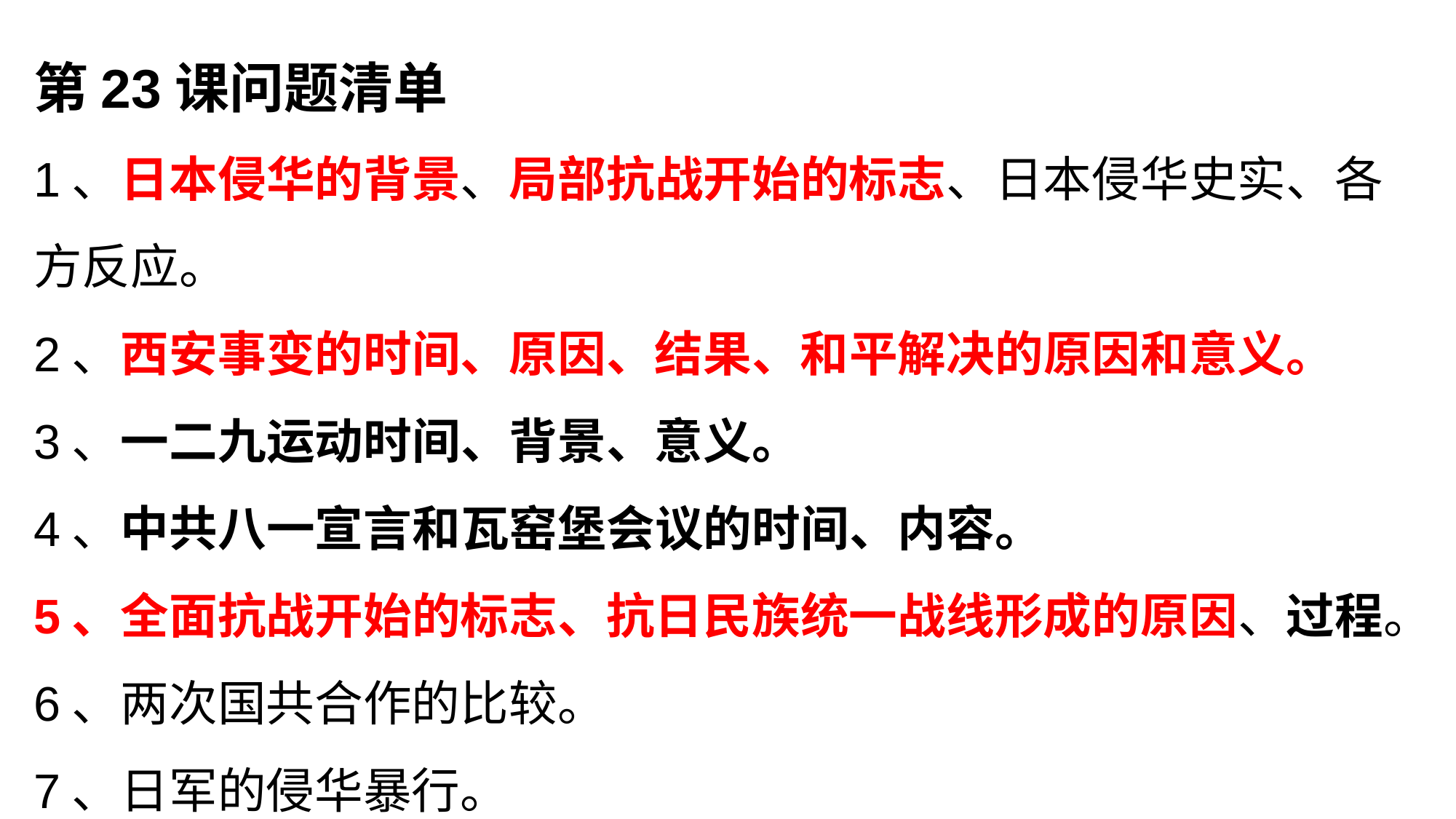

第23课问题清单
1、日本侵华的背景、局部抗战开始的标志、日本侵华史实、各方反应。
2、西安事变的时间、原因、结果、和平解决的原因和意义。
3、一二九运动时间、背景、意义。
4、中共八一宣言和瓦窑堡会议的时间、内容。
5、全面抗战开始的标志、抗日民族统一战线形成的原因、过程。
6、两次国共合作的比较。
7、日军的侵华暴行。